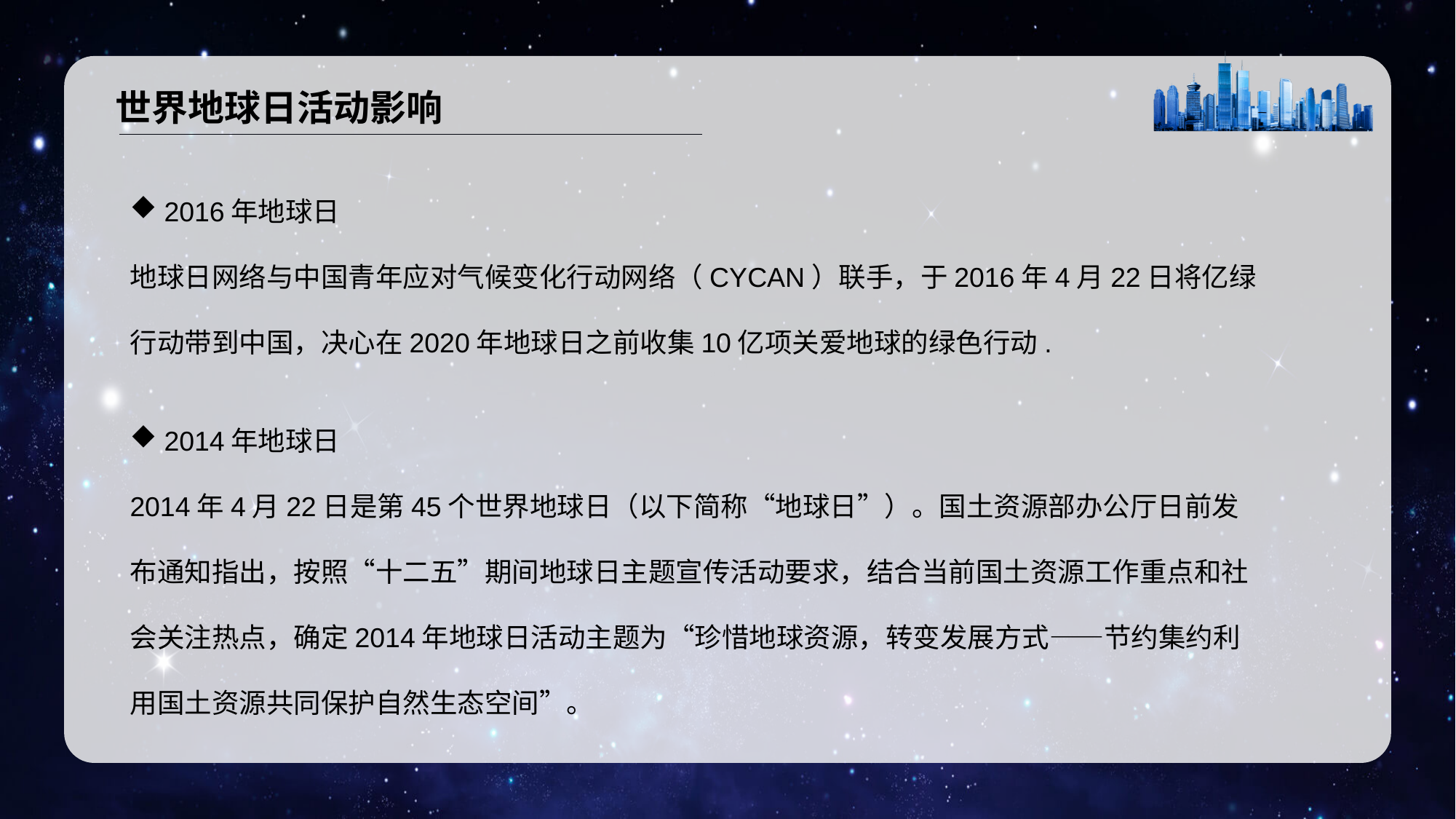

世界地球日活动影响
2016年地球日
地球日网络与中国青年应对气候变化行动网络（CYCAN）联手，于2016年4月22日将亿绿行动带到中国，决心在2020年地球日之前收集10亿项关爱地球的绿色行动.

2014年地球日
2014年4月22日是第45个世界地球日（以下简称“地球日”）。国土资源部办公厅日前发布通知指出，按照“十二五”期间地球日主题宣传活动要求，结合当前国土资源工作重点和社会关注热点，确定2014年地球日活动主题为“珍惜地球资源，转变发展方式——节约集约利用国土资源共同保护自然生态空间”。